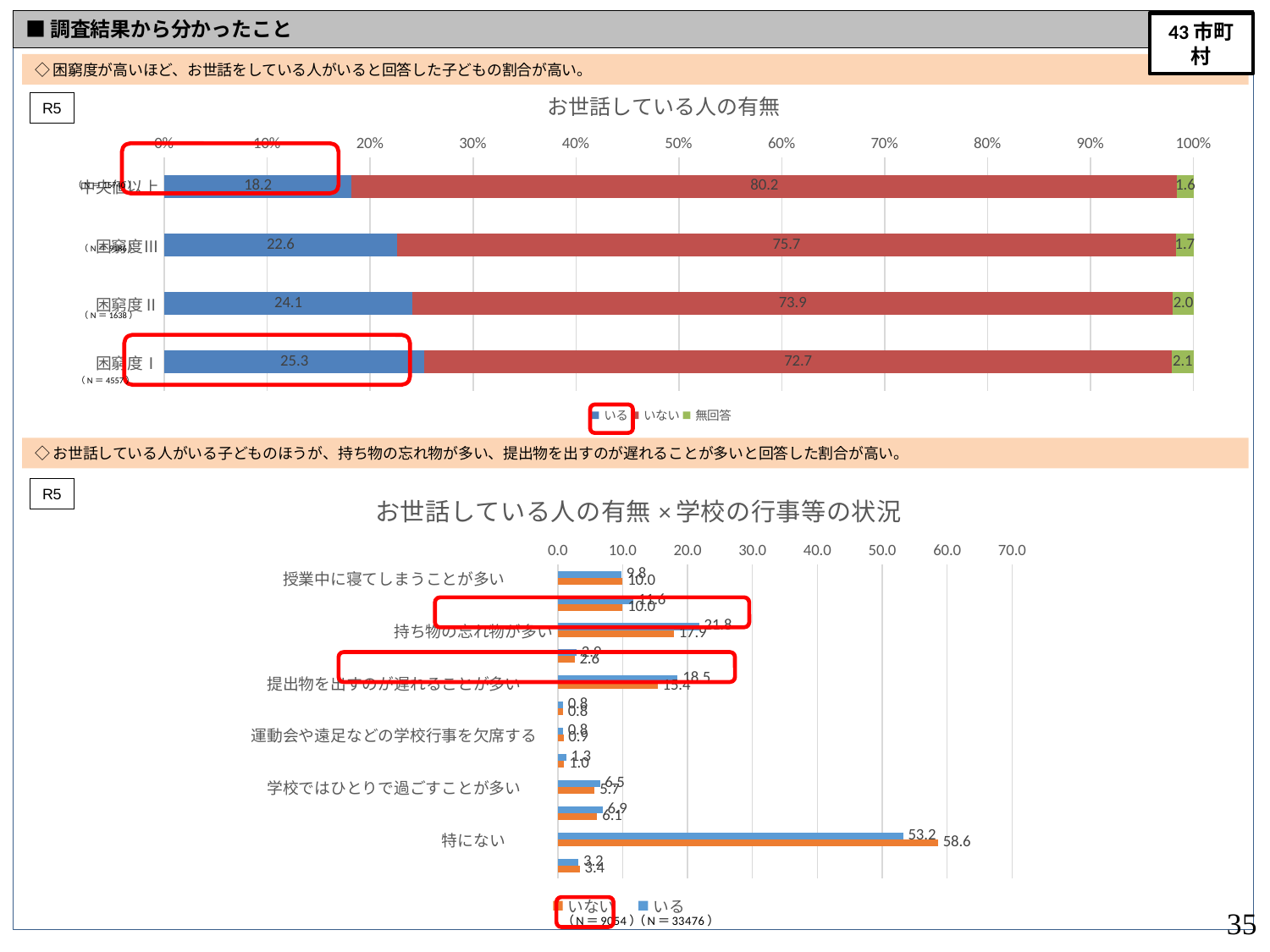

■調査結果から分かったこと
43市町村

◇困窮度が高いほど、お世話をしている人がいると回答した子どもの割合が高い。

### Chart: お世話している人の有無

| Category | いる | いない | 無回答 |
|---|---|---|---|
| 中央値以上 | 18.2 | 80.2 | 1.6 |
| 困窮度Ⅲ | 22.6 | 75.7 | 1.7 |
| 困窮度Ⅱ | 24.1 | 73.9 | 2.0 |
| 困窮度Ⅰ | 25.3 | 72.7 | 2.1 |

R5
（N＝15740）
（N＝9186）
（N＝1638）
（N＝4557）
◇お世話している人がいる子どものほうが、持ち物の忘れ物が多い、提出物を出すのが遅れることが多いと回答した割合が高い。

### Chart: お世話している人の有無×学校の行事等の状況

| Category | いる | いない |
|---|---|---|
| 授業中に寝てしまうことが多い             | 9.8 | 10.0 |
| 宿題ができていないことが多い             | 11.6 | 10.0 |
| 持ち物の忘れ物が多い | 21.8 | 17.9 |
| 習いごとを休むことが多い                 | 2.9 | 2.6 |
| 提出物を出すのが遅れることが多い         | 18.5 | 15.4 |
| 修学旅行などの宿泊行事を欠席する         | 0.8 | 0.8 |
| 運動会や遠足などの学校行事を欠席する     | 0.8 | 0.9 |
| 保健室で過ごすことが多い                 | 1.3 | 1.0 |
| 学校ではひとりで過ごすことが多い         | 6.5 | 5.7 |
| ともだちと遊んだり、おしゃべりしたりする時間が少ない         | 6.9 | 6.1 |
| 特にない             | 53.2 | 58.6 |
|   無回答             | 3.2 | 3.4 |
R5

35